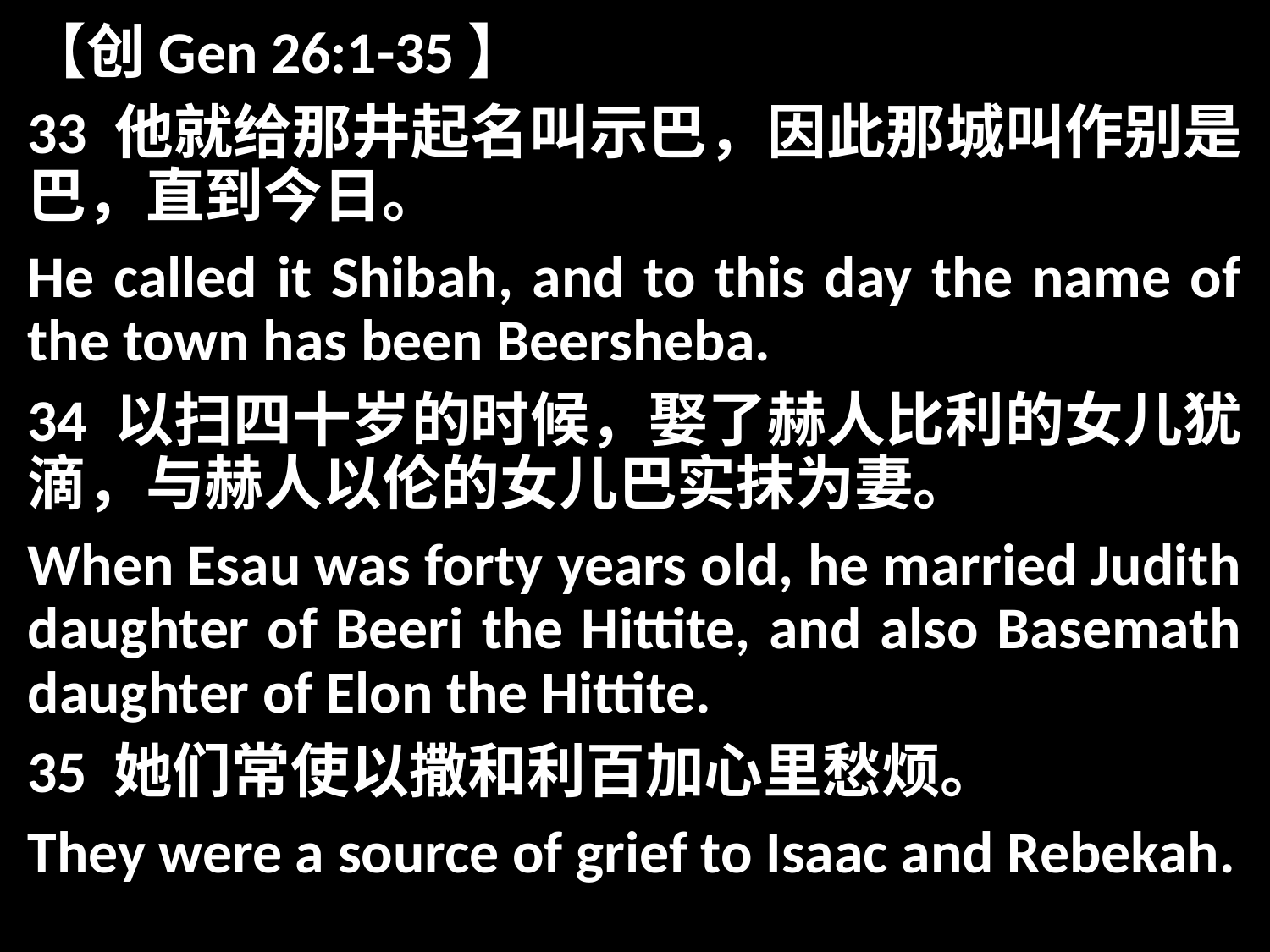

【创Gen 26:1-35】
33 他就给那井起名叫示巴，因此那城叫作别是巴，直到今日。
He called it Shibah, and to this day the name of the town has been Beersheba.
34 以扫四十岁的时候，娶了赫人比利的女儿犹滴，与赫人以伦的女儿巴实抹为妻。
When Esau was forty years old, he married Judith daughter of Beeri the Hittite, and also Basemath daughter of Elon the Hittite.
35 她们常使以撒和利百加心里愁烦。
They were a source of grief to Isaac and Rebekah.